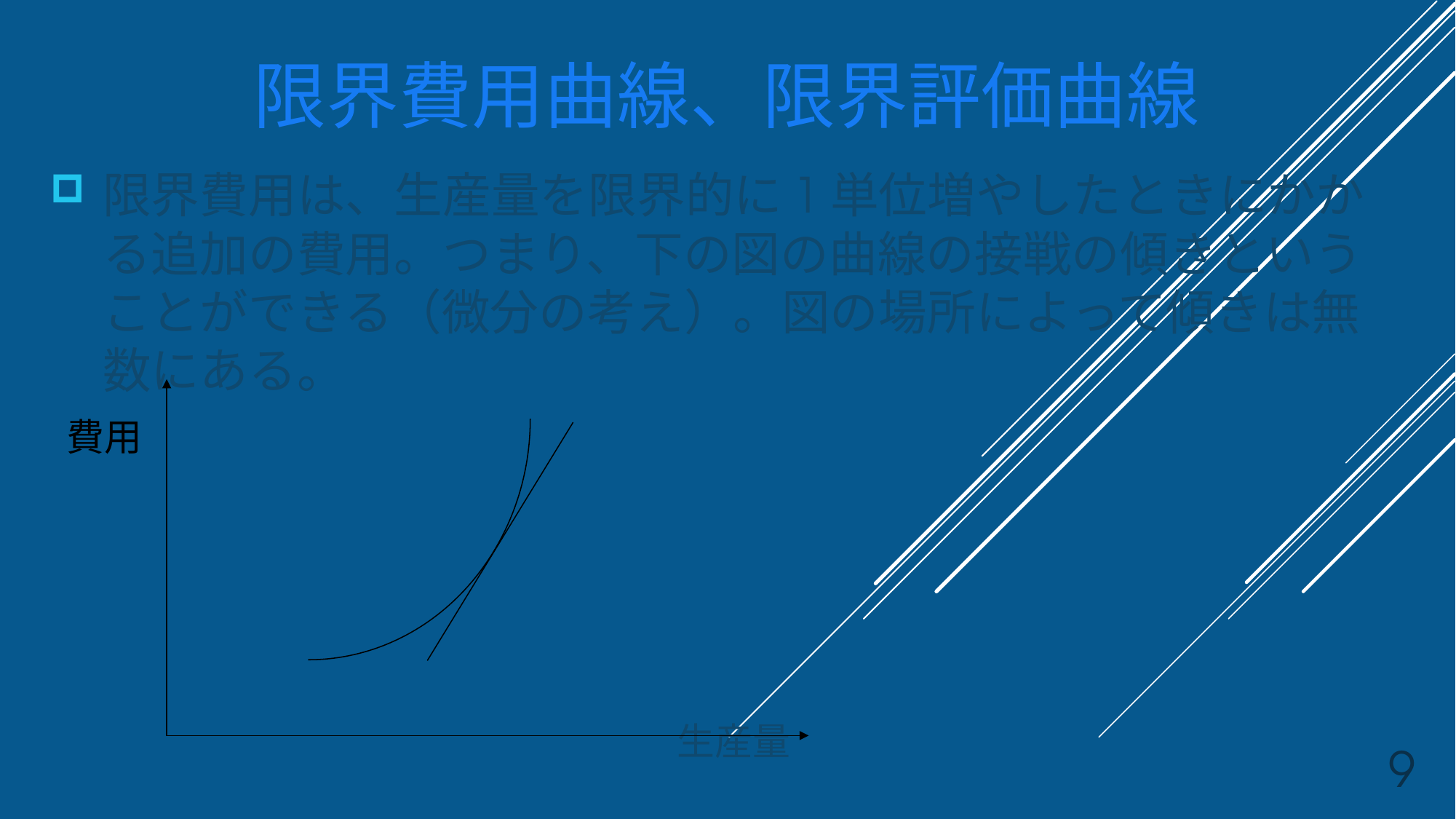

# 限界費用曲線、限界評価曲線
限界費用は、生産量を限界的に1単位増やしたときにかかる追加の費用。つまり、下の図の曲線の接戦の傾きということができる（微分の考え）。図の場所によって傾きは無数にある。
 費用

                                                               　　  生産量

9